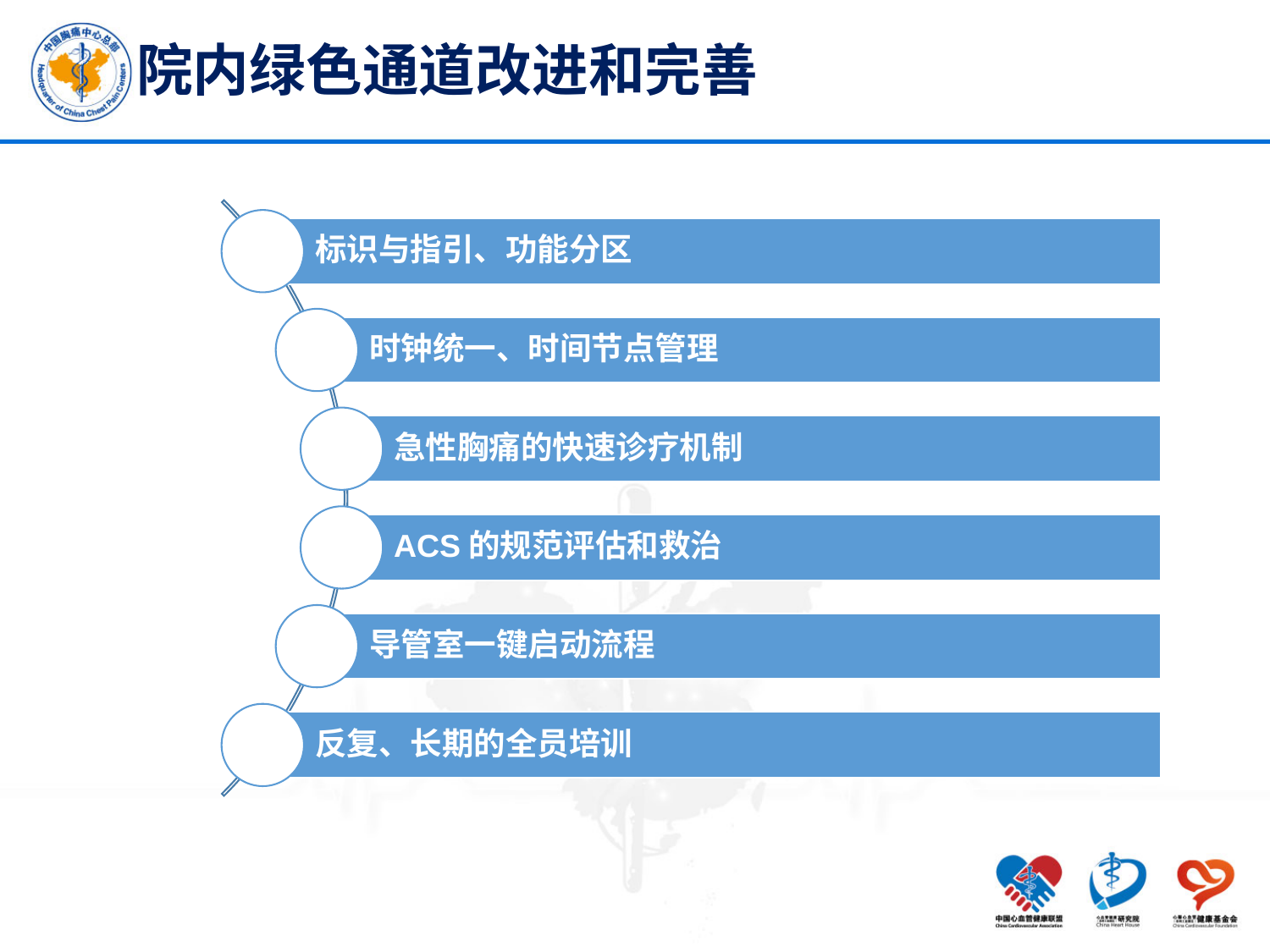

# 院内绿色通道改进和完善
标识与指引、功能分区
时钟统一、时间节点管理
急性胸痛的快速诊疗机制
ACS的规范评估和救治
导管室一键启动流程
反复、长期的全员培训